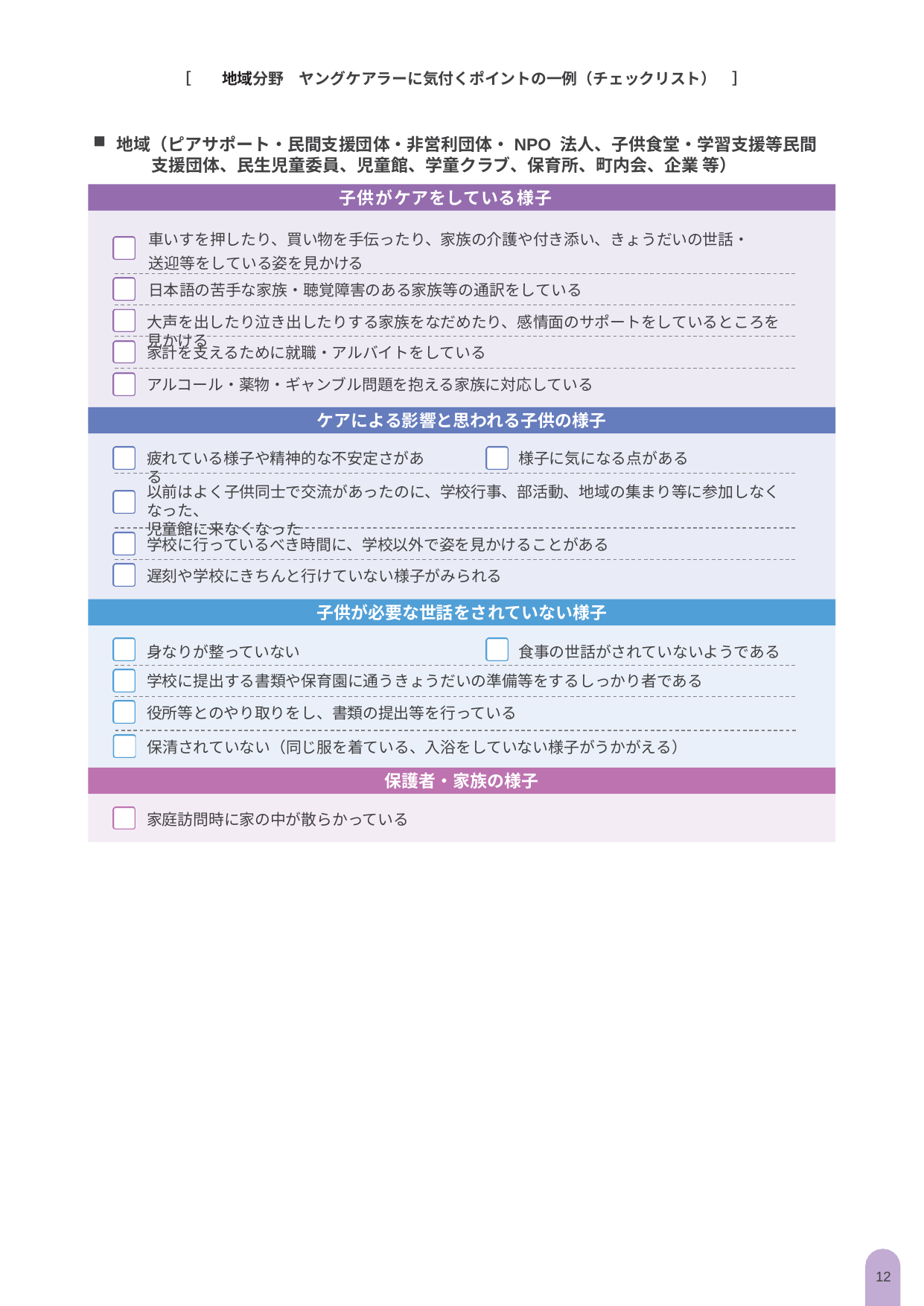

［　　地域分野　ヤングケアラーに気付くポイントの一例（チェックリスト）　］
地域（ピアサポート・民間支援団体・非営利団体・NPO 法人、子供食堂・学習支援等民間
         支援団体、民生児童委員、児童館、学童クラブ、保育所、町内会、企業 等）
子供がケアをしている様子

車いすを押したり、買い物を手伝ったり、家族の介護や付き添い、きょうだいの世話・送迎等をしている姿を見かける

日本語の苦手な家族・聴覚障害のある家族等の通訳をしている

大声を出したり泣き出したりする家族をなだめたり、感情面のサポートをしているところを見かける

家計を支えるために就職・アルバイトをしている

アルコール・薬物・ギャンブル問題を抱える家族に対応している

ケアによる影響と思われる子供の様子

疲れている様子や精神的な不安定さがある
様子に気になる点がある

以前はよく子供同士で交流があったのに、学校行事、部活動、地域の集まり等に参加しなくなった、
児童館に来なくなった

学校に行っているべき時間に、学校以外で姿を見かけることがある

遅刻や学校にきちんと行けていない様子がみられる

子供が必要な世話をされていない様子

身なりが整っていない
食事の世話がされていないようである

学校に提出する書類や保育園に通うきょうだいの準備等をするしっかり者である

役所等とのやり取りをし、書類の提出等を行っている

保清されていない（同じ服を着ている、入浴をしていない様子がうかがえる）

保護者・家族の様子

家庭訪問時に家の中が散らかっている

12